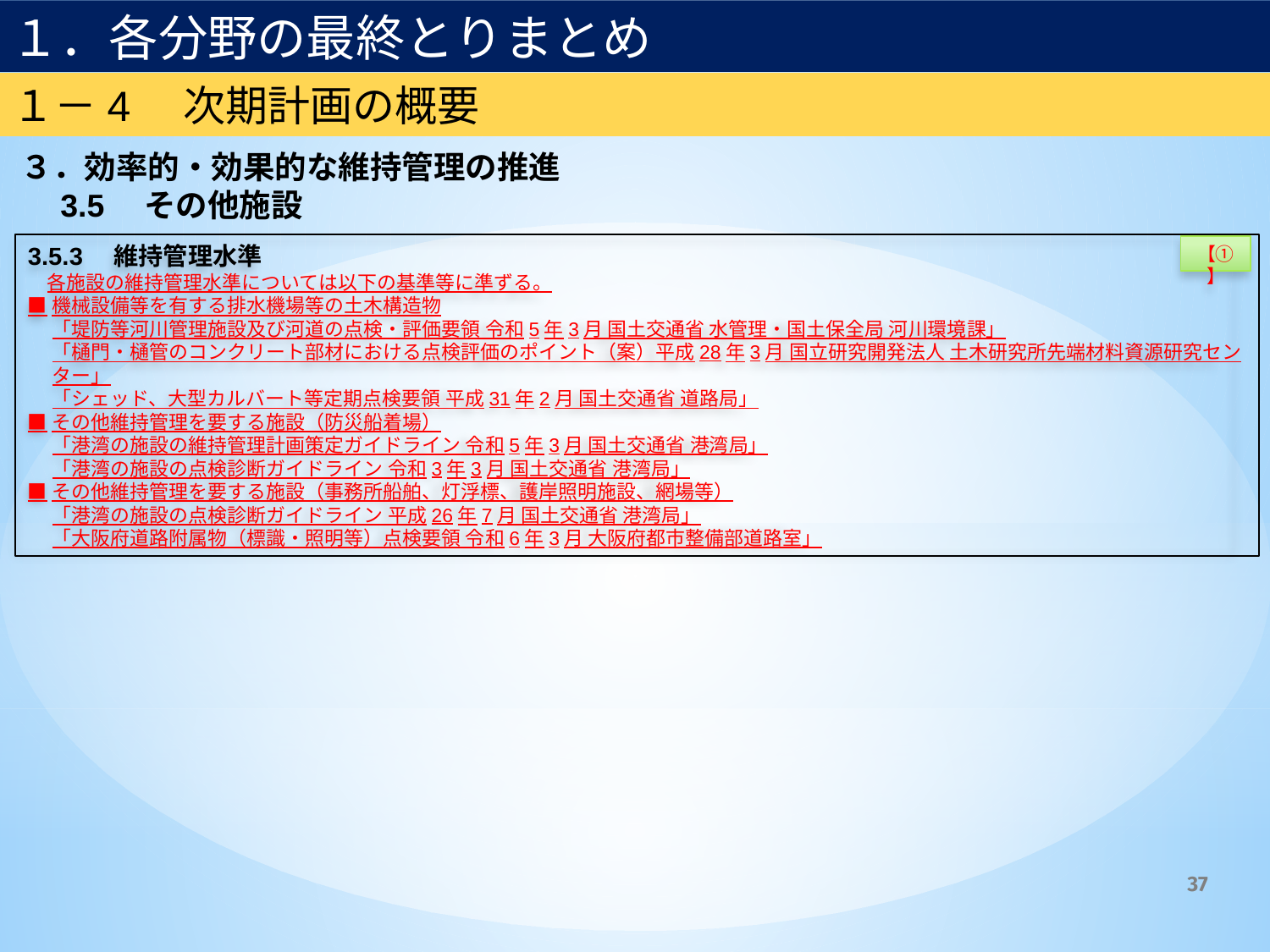

１．各分野の最終とりまとめ
１－4　次期計画の概要
３．効率的・効果的な維持管理の推進
　3.5　その他施設
3.5.3　維持管理水準
　各施設の維持管理水準については以下の基準等に準ずる。
■機械設備等を有する排水機場等の土木構造物
「堤防等河川管理施設及び河道の点検・評価要領 令和5年3月 国土交通省 水管理・国土保全局 河川環境課」
「樋門・樋管のコンクリート部材における点検評価のポイント（案）平成28年3月 国立研究開発法人 土木研究所先端材料資源研究センター」
「シェッド、大型カルバート等定期点検要領 平成31年2月 国土交通省 道路局」
■その他維持管理を要する施設（防災船着場）
「港湾の施設の維持管理計画策定ガイドライン 令和5年3月 国土交通省 港湾局」
「港湾の施設の点検診断ガイドライン 令和3年3月 国土交通省 港湾局」
■その他維持管理を要する施設（事務所船舶、灯浮標、護岸照明施設、網場等）
「港湾の施設の点検診断ガイドライン 平成26年7月 国土交通省 港湾局」
「大阪府道路附属物（標識・照明等）点検要領 令和6年3月 大阪府都市整備部道路室」
【①】
37